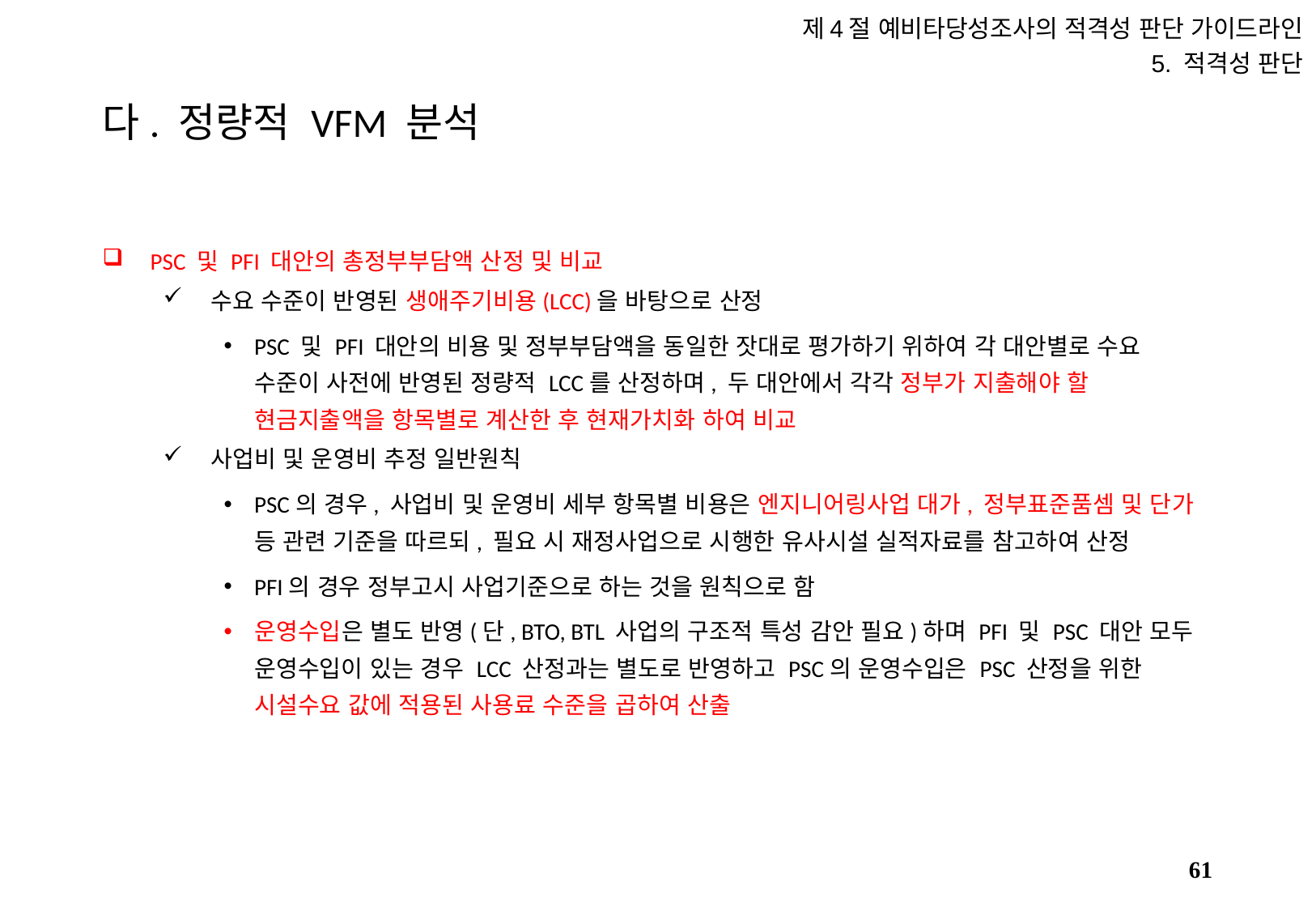

제4절 예비타당성조사의 적격성 판단 가이드라인
5. 적격성 판단
# 다. 정량적 VFM 분석
PSC 및 PFI 대안의 총정부부담액 산정 및 비교
수요 수준이 반영된 생애주기비용(LCC)을 바탕으로 산정
PSC 및 PFI 대안의 비용 및 정부부담액을 동일한 잣대로 평가하기 위하여 각 대안별로 수요 수준이 사전에 반영된 정량적 LCC를 산정하며, 두 대안에서 각각 정부가 지출해야 할 현금지출액을 항목별로 계산한 후 현재가치화 하여 비교
사업비 및 운영비 추정 일반원칙
PSC의 경우, 사업비 및 운영비 세부 항목별 비용은 엔지니어링사업 대가, 정부표준품셈 및 단가 등 관련 기준을 따르되, 필요 시 재정사업으로 시행한 유사시설 실적자료를 참고하여 산정
PFI의 경우 정부고시 사업기준으로 하는 것을 원칙으로 함
운영수입은 별도 반영(단, BTO, BTL 사업의 구조적 특성 감안 필요)하며 PFI 및 PSC 대안 모두 운영수입이 있는 경우 LCC 산정과는 별도로 반영하고 PSC의 운영수입은 PSC 산정을 위한 시설수요 값에 적용된 사용료 수준을 곱하여 산출
61